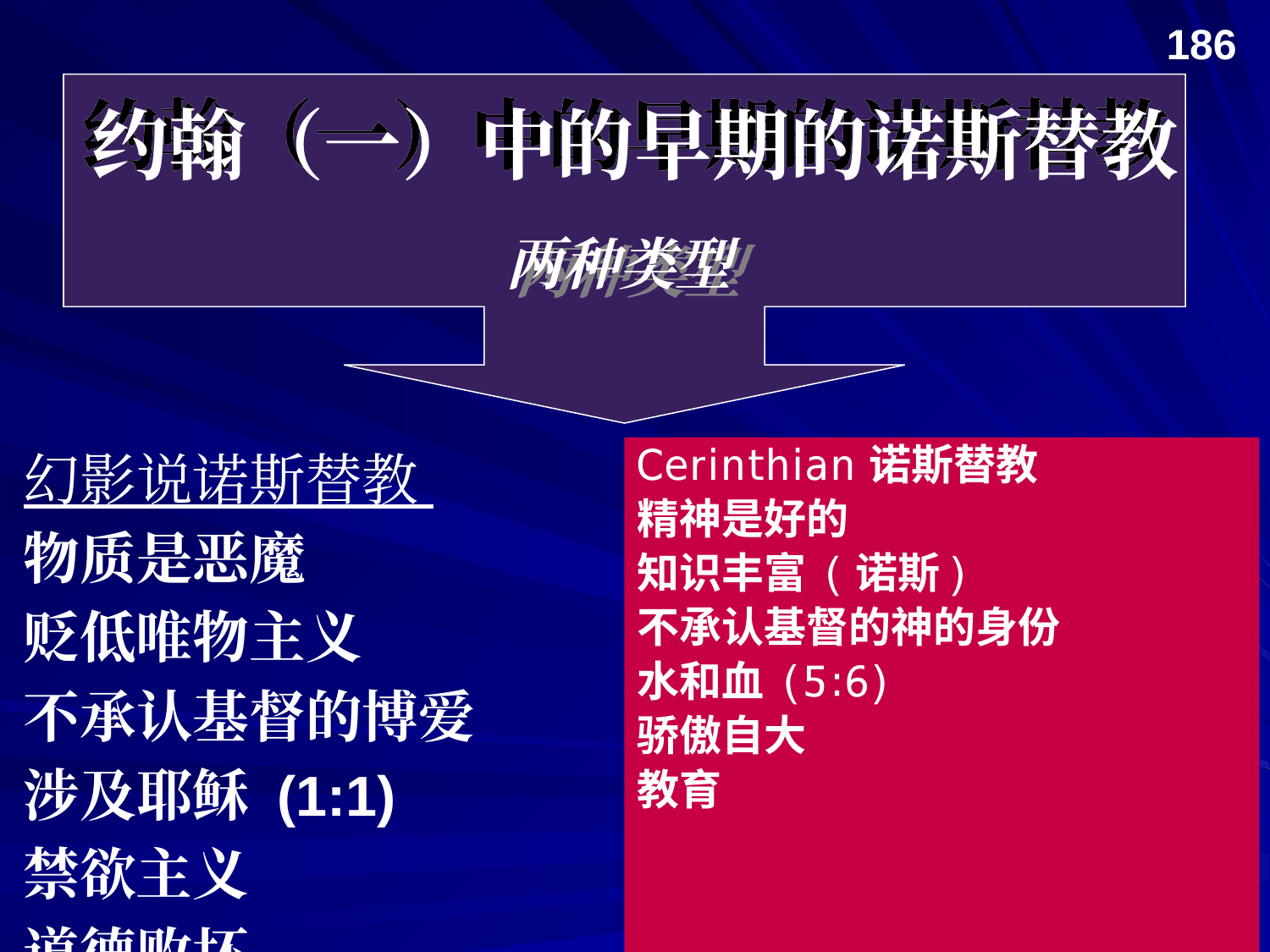

186
# 约翰（一）中的早期的诺斯替教

两种类型
幻影说诺斯替教
物质是恶魔
贬低唯物主义
不承认基督的博爱
涉及耶稣 (1:1)
禁欲主义
道德败坏
Cerinthian诺斯替教
精神是好的
知识丰富 (诺斯)
不承认基督的神的身份
水和血 (5:6)
骄傲自大
教育